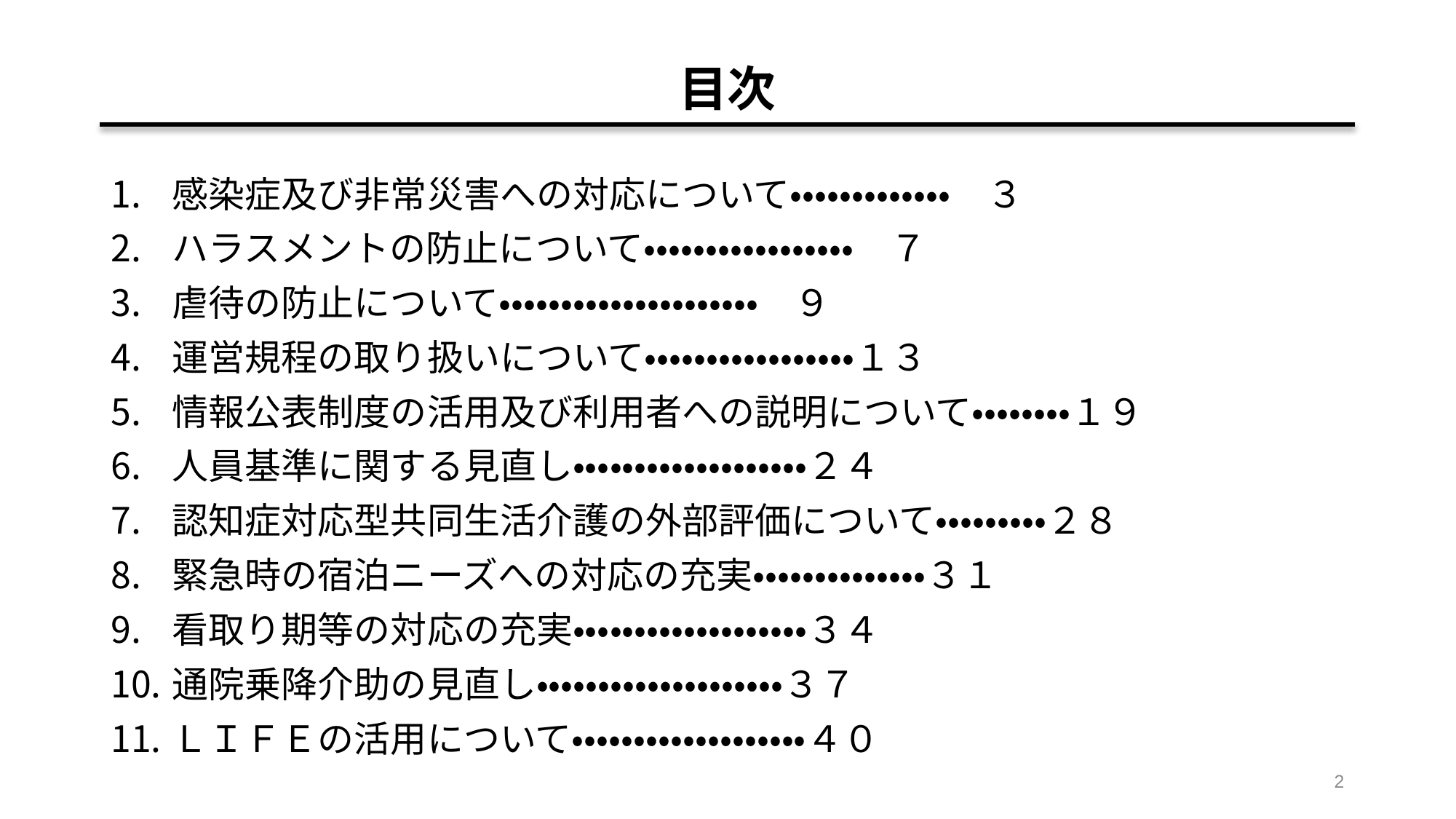

# 目次
感染症及び非常災害への対応について・・・・・・・・・・・・・　３
ハラスメントの防止について・・・・・・・・・・・・・・・・・　７
虐待の防止について・・・・・・・・・・・・・・・・・・・・・　９
運営規程の取り扱いについて・・・・・・・・・・・・・・・・・１３
情報公表制度の活用及び利用者への説明について・・・・・・・・１９
人員基準に関する見直し・・・・・・・・・・・・・・・・・・・２４
認知症対応型共同生活介護の外部評価について・・・・・・・・・２８
緊急時の宿泊ニーズへの対応の充実・・・・・・・・・・・・・・３１
看取り期等の対応の充実・・・・・・・・・・・・・・・・・・・３４
通院乗降介助の見直し・・・・・・・・・・・・・・・・・・・・３７
ＬＩＦＥの活用について・・・・・・・・・・・・・・・・・・・４０

2